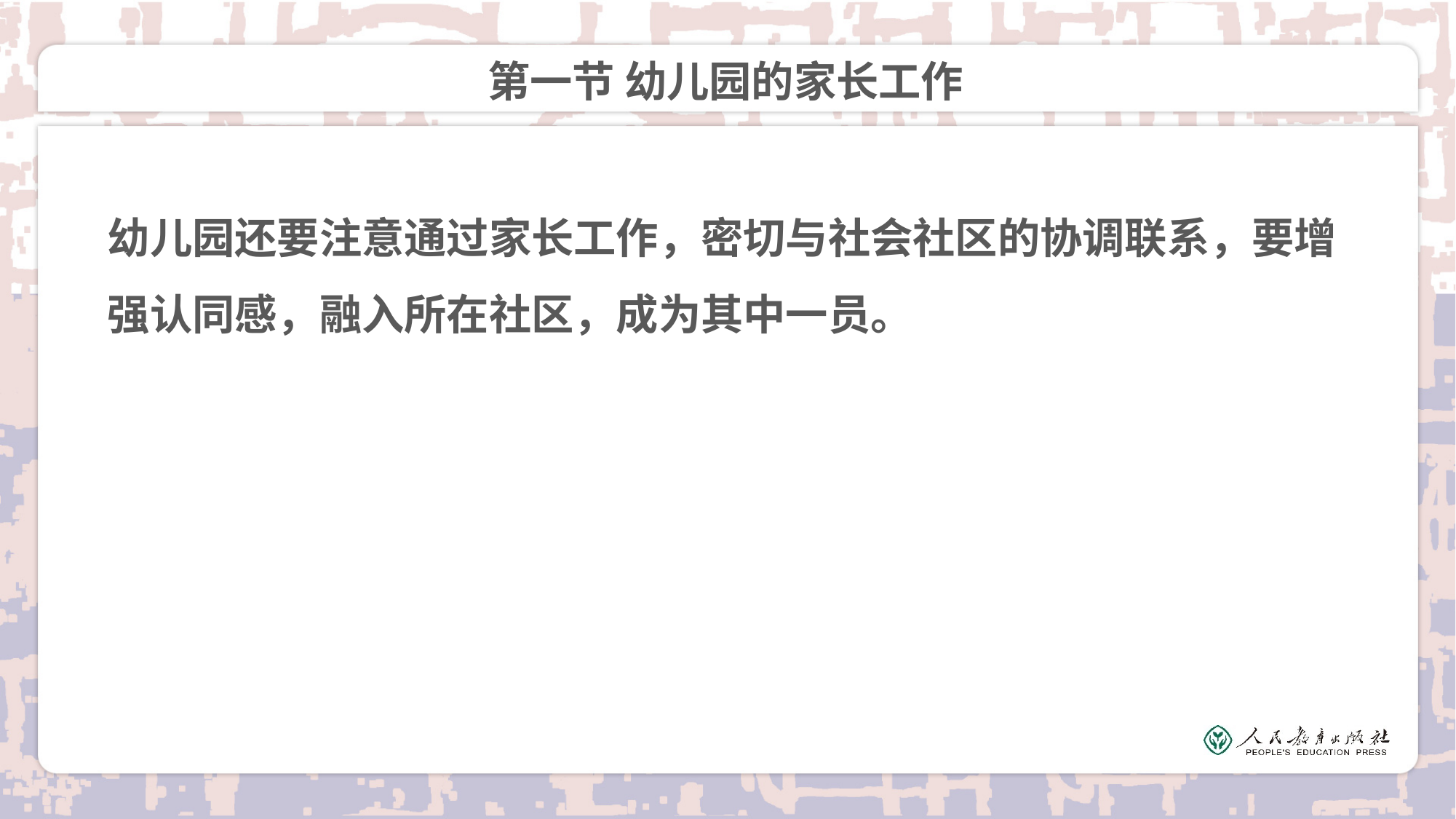

# 第一节 幼儿园的家长工作
幼儿园还要注意通过家长工作，密切与社会社区的协调联系，要增强认同感，融入所在社区，成为其中一员。